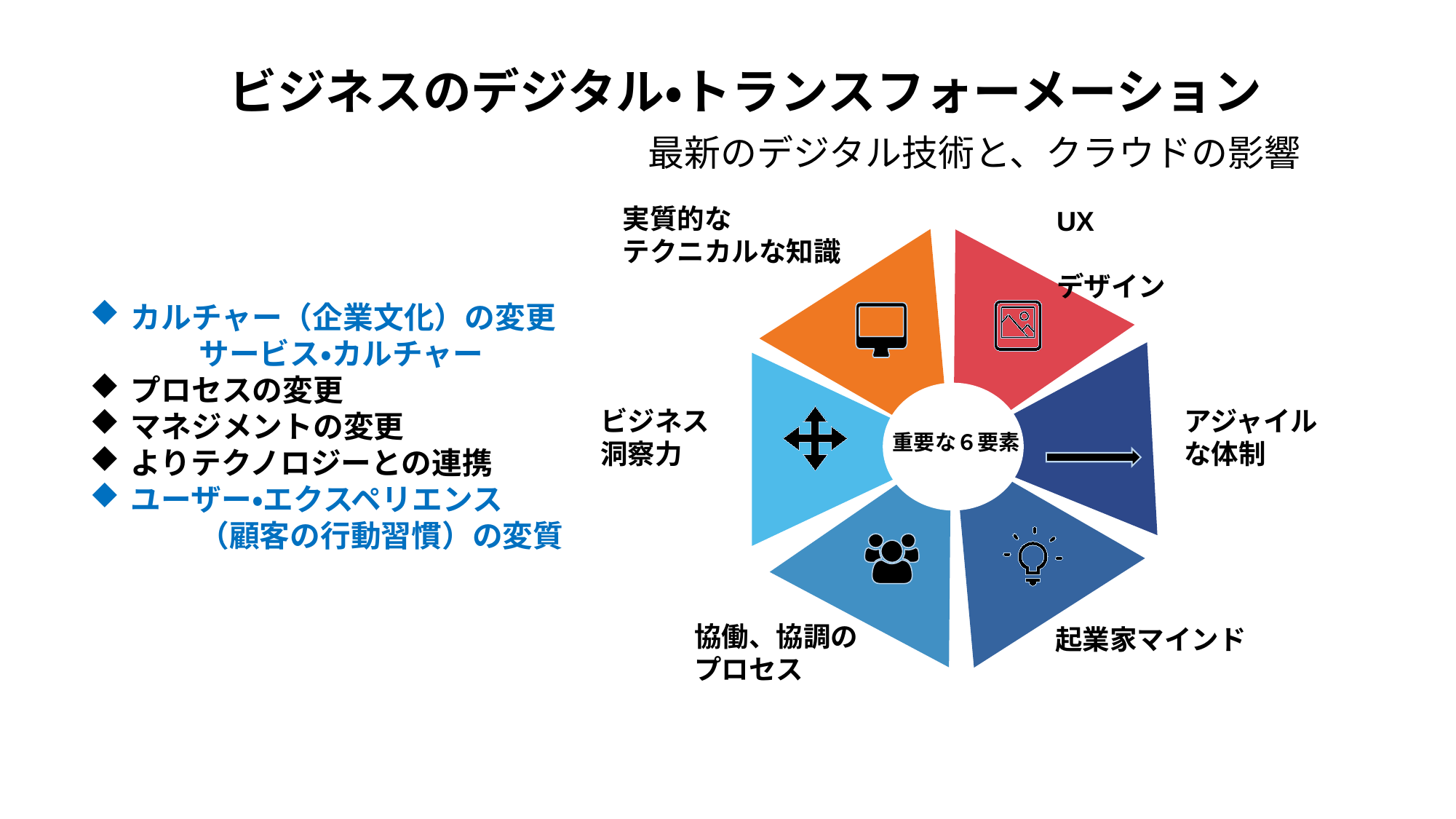

ビジネスのデジタル・トランスフォーメーション
最新のデジタル技術と、クラウドの影響
実質的な
テクニカルな知識
UX
デザイン

カルチャー（企業文化）の変更
	サービス・カルチャー
プロセスの変更
マネジメントの変更
よりテクノロジーとの連携
ユーザー・エクスペリエンス
	（顧客の行動習慣）の変質

アジャイルな体制
ビジネス
洞察力

重要な６要素

協働、協調のプロセス
起業家マインド